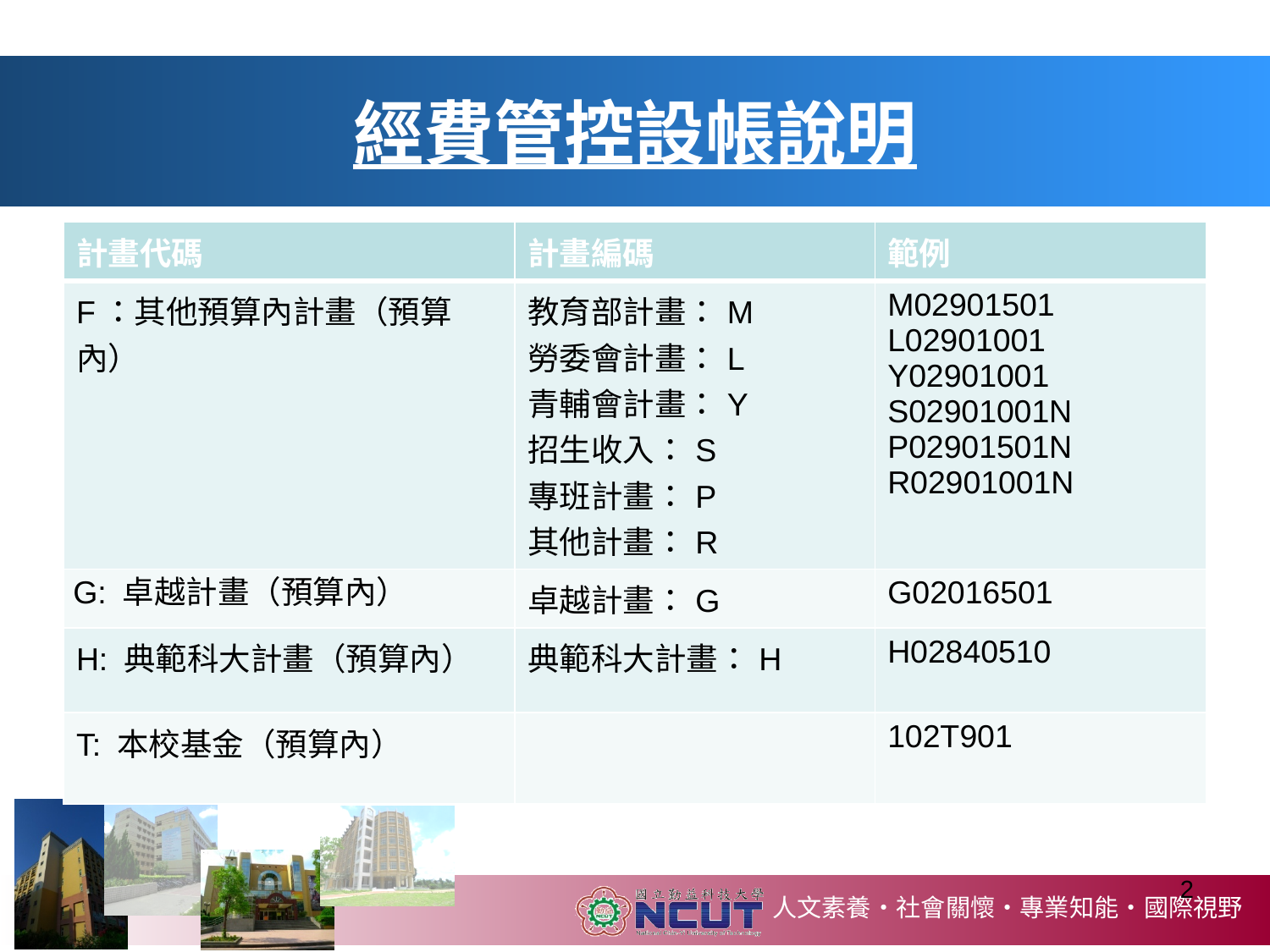

# 經費管控設帳說明
| 計畫代碼 | 計畫編碼 | 範例 |
| --- | --- | --- |
| F：其他預算內計畫（預算內） | 教育部計畫：M 勞委會計畫：L 青輔會計畫：Y 招生收入：S 專班計畫：P 其他計畫：R | M02901501 L02901001 Y02901001 S02901001N P02901501N R02901001N |
| G: 卓越計畫（預算內） | 卓越計畫：G | G02016501 |
| H: 典範科大計畫（預算內） | 典範科大計畫：H | H02840510 |
| T: 本校基金（預算內） |  | 102T901 |

2